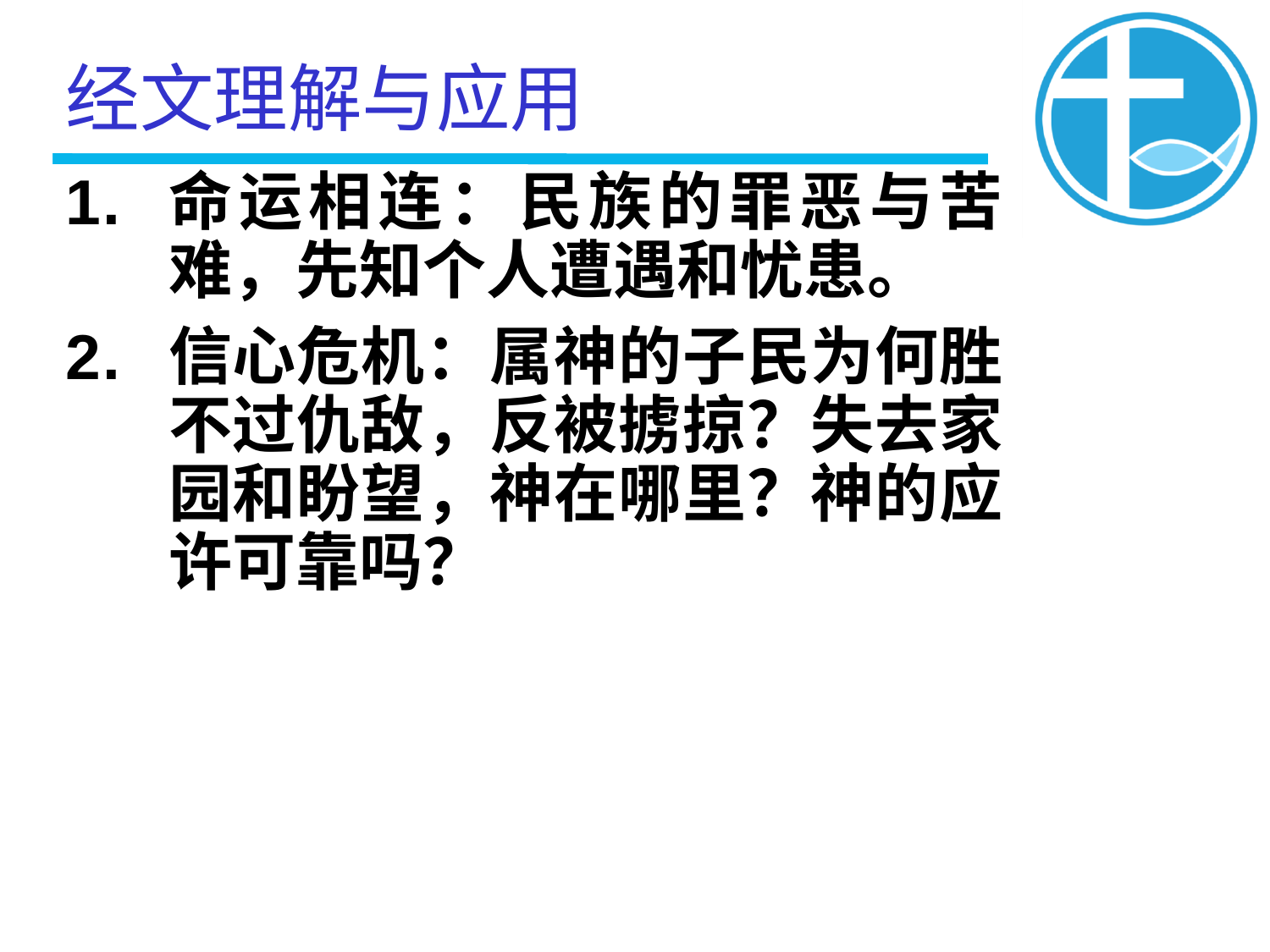

经文理解与应用

命运相连：民族的罪恶与苦难，先知个人遭遇和忧患。
信心危机：属神的子民为何胜不过仇敌，反被掳掠？失去家园和盼望，神在哪里？神的应许可靠吗？